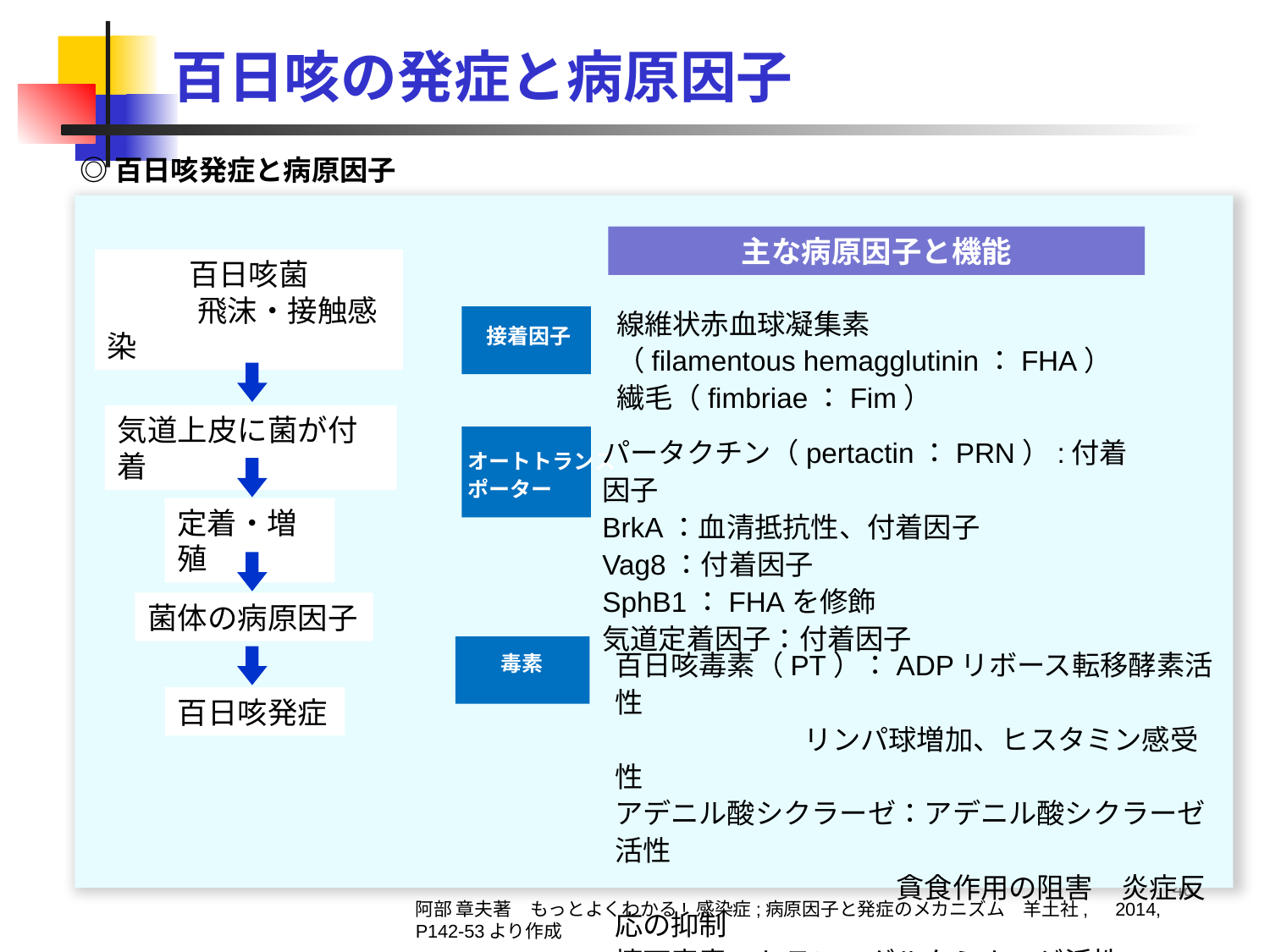

百日咳の発症と病原因子

◎百日咳発症と病原因子

主な病原因子と機能
百日咳菌
　　　飛沫・接触感染
線維状赤血球凝集素
（filamentous hemagglutinin：FHA）
繊毛（fimbriae：Fim）

接着因子

気道上皮に菌が付着
パータクチン（pertactin：PRN）:付着因子
BrkA：血清抵抗性、付着因子
Vag8：付着因子
SphB1：FHAを修飾
気道定着因子：付着因子

オートトランス
ポーター

定着・増殖

菌体の病原因子

百日咳毒素（PT）：ADPリボース転移酵素活性
	　　 リンパ球増加、ヒスタミン感受性
アデニル酸シクラーゼ：アデニル酸シクラーゼ活性
　　　　　　　　　　貪食作用の阻害　炎症反応の抑制
壊死毒素：トランスグルタミナーゼ活性
気管上皮細胞毒素：繊毛破壊
毒素

百日咳発症
46
阿部 章夫著　もっとよくわかる! 感染症;病原因子と発症のメカニズム　羊土社,　2014,　P142-53より作成